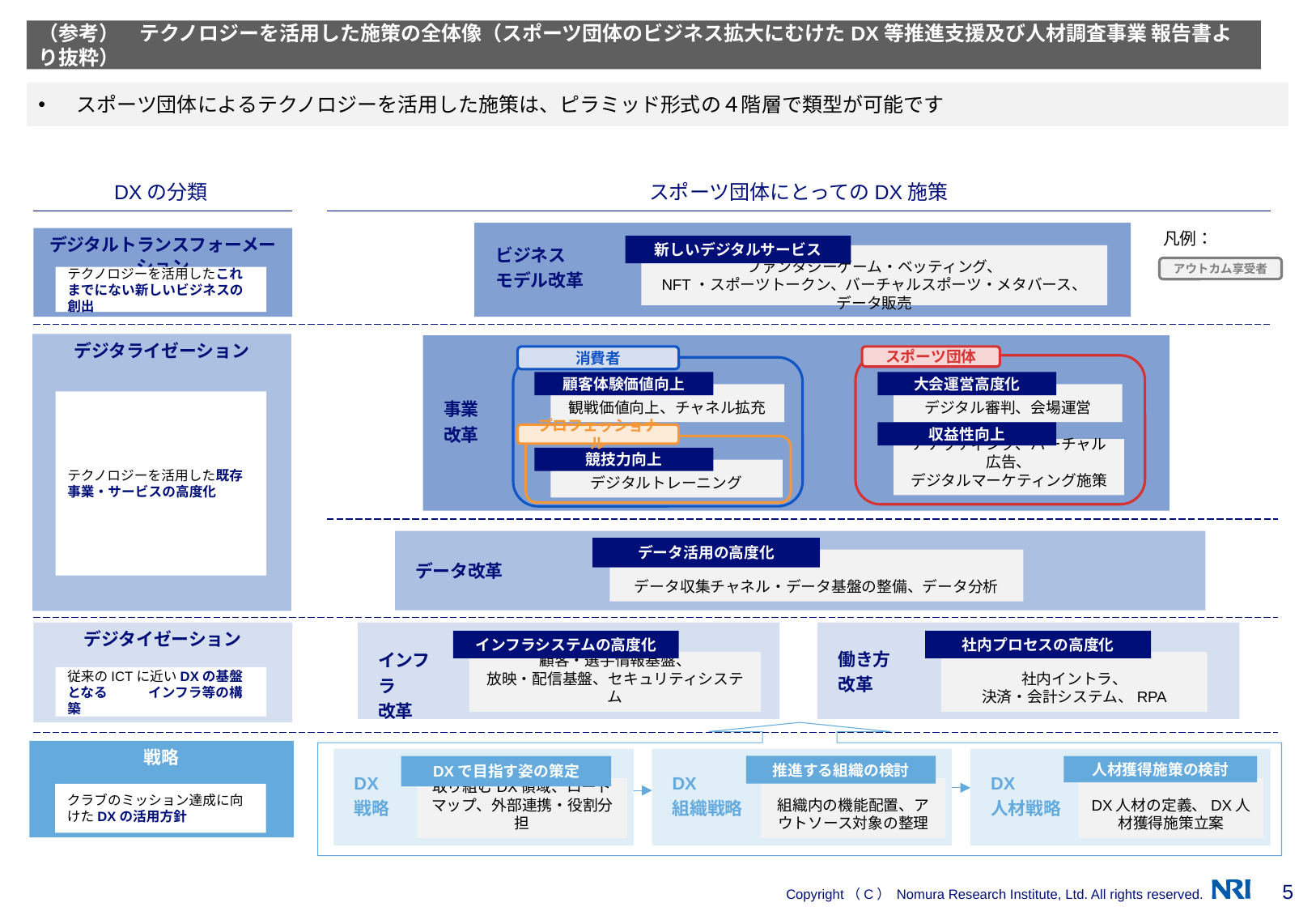

（参考）　テクノロジーを活用した施策の全体像（スポーツ団体のビジネス拡大にむけたDX等推進支援及び人材調査事業 報告書より抜粋）
スポーツ団体によるテクノロジーを活用した施策は、ピラミッド形式の４階層で類型が可能です
DXの分類
スポーツ団体にとってのDX施策
凡例：

デジタルトランスフォーメーション
ビジネス
モデル改革
新しいデジタルサービス

ファンタジーゲーム・ベッティング、
NFT・スポーツトークン、バーチャルスポーツ・メタバース、データ販売
アウトカム享受者
テクノロジーを活用したこれまでにない新しいビジネスの創出
デジタライゼーション

消費者
スポーツ団体

顧客体験価値向上
大会運営高度化
観戦価値向上、チャネル拡充
デジタル審判、会場運営
事業
改革
テクノロジーを活用した既存事業・サービスの高度化
収益性向上
プロフェッショナル

チケッティング、バーチャル広告、
デジタルマーケティング施策
競技力向上
デジタルトレーニング

データ活用の高度化
データ収集チャネル・データ基盤の整備、データ分析
データ改革
デジタイゼーション

インフラシステムの高度化
社内プロセスの高度化
働き方
改革
インフラ
改革
顧客・選手情報基盤、
放映・配信基盤、セキュリティシステム
社内イントラ、
決済・会計システム、RPA
従来のICTに近いDXの基盤となる　　　インフラ等の構築

戦略

DXで目指す姿の策定
推進する組織の検討
人材獲得施策の検討
DX
戦略
DX
組織戦略
DX
人材戦略
取り組むDX領域、ロードマップ、外部連携・役割分担
組織内の機能配置、アウトソース対象の整理
DX人材の定義、DX人材獲得施策立案
クラブのミッション達成に向けたDXの活用方針